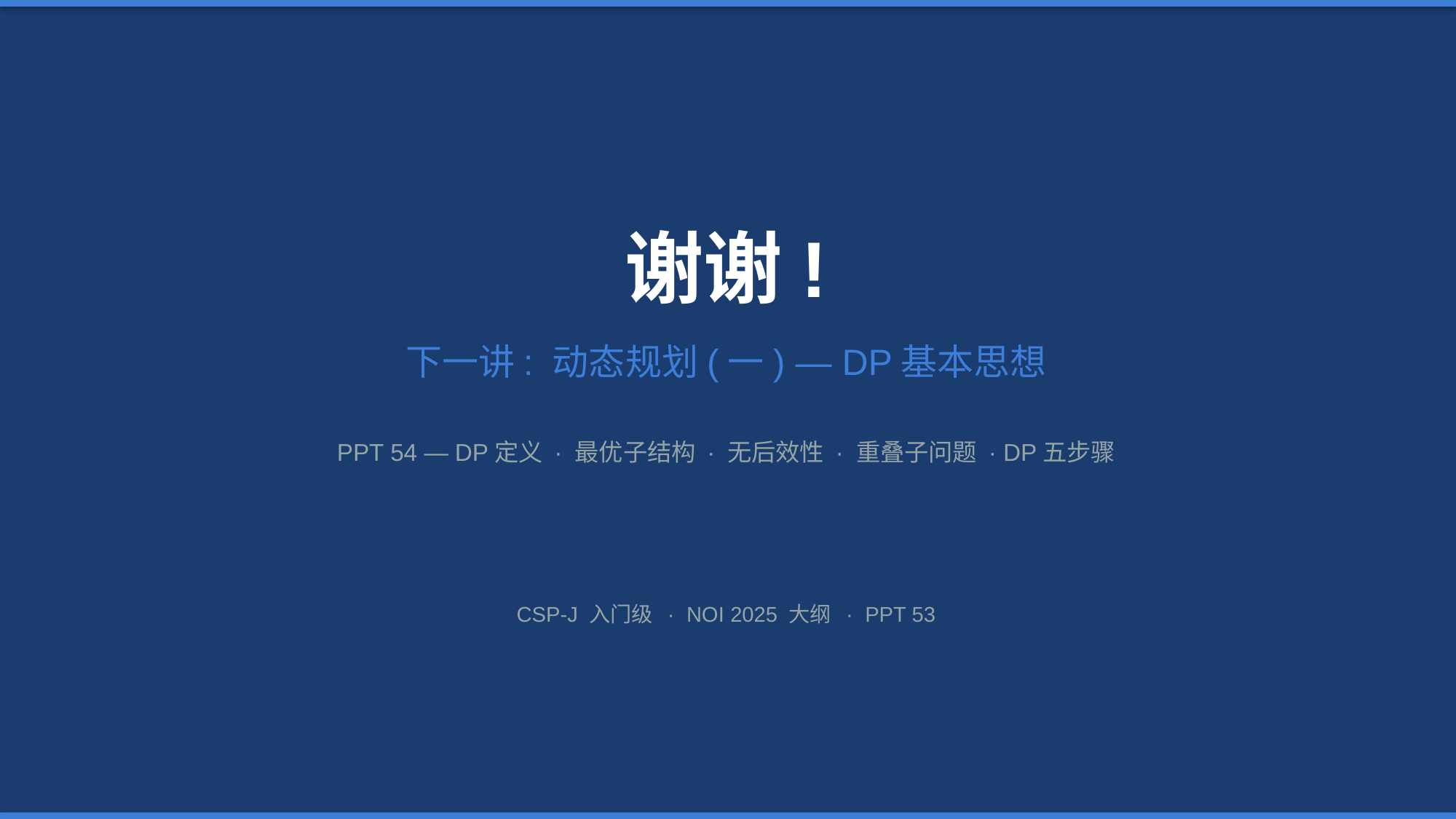

谢谢!
下一讲: 动态规划(一) — DP基本思想
PPT 54 — DP定义 · 最优子结构 · 无后效性 · 重叠子问题 · DP五步骤
CSP-J 入门级  ·  NOI 2025 大纲  ·  PPT 53